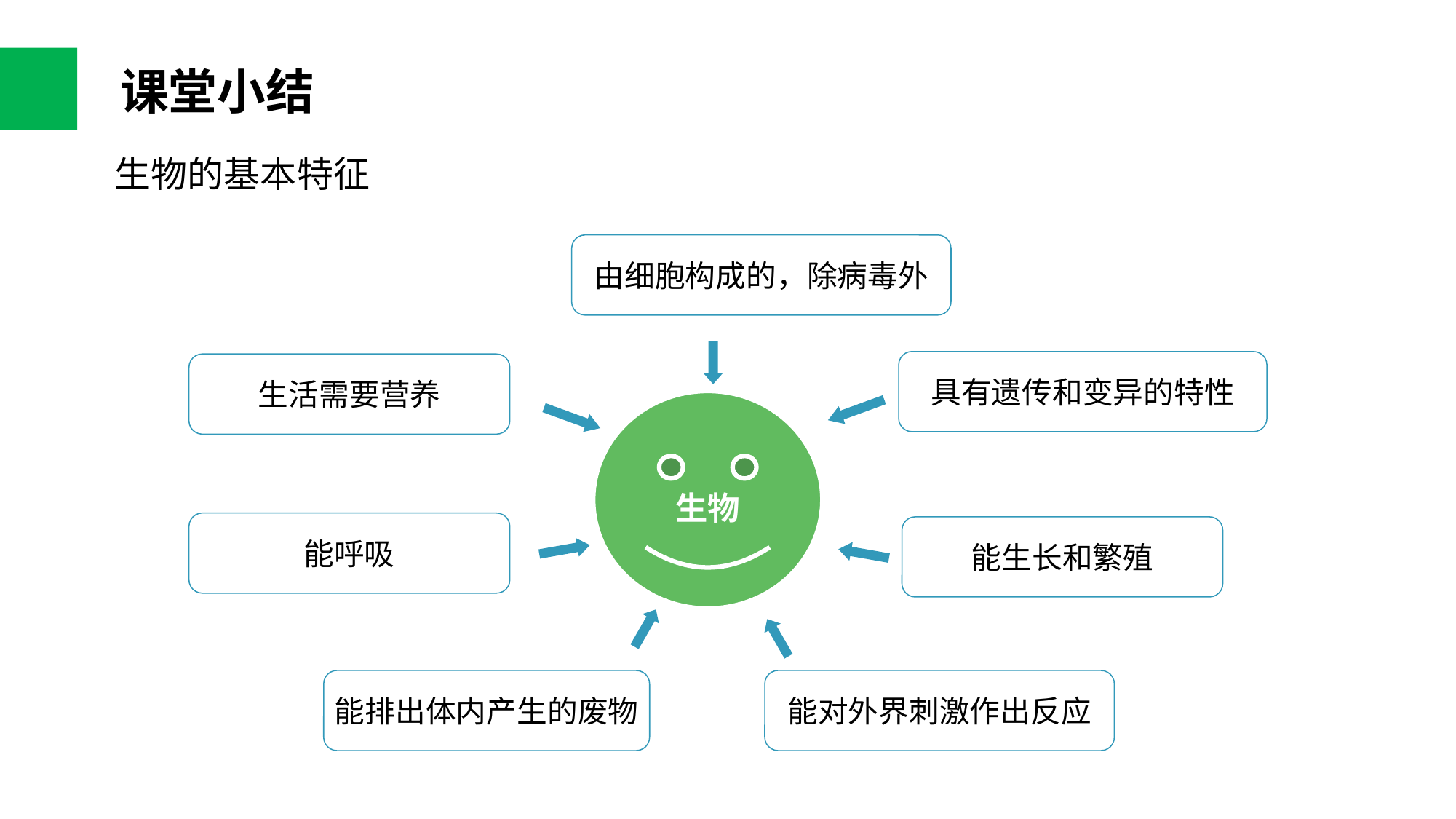

课堂小结
生物的基本特征
由细胞构成的，除病毒外

具有遗传和变异的特性
生活需要营养

生物
能呼吸
能生长和繁殖

能排出体内产生的废物
能对外界刺激作出反应